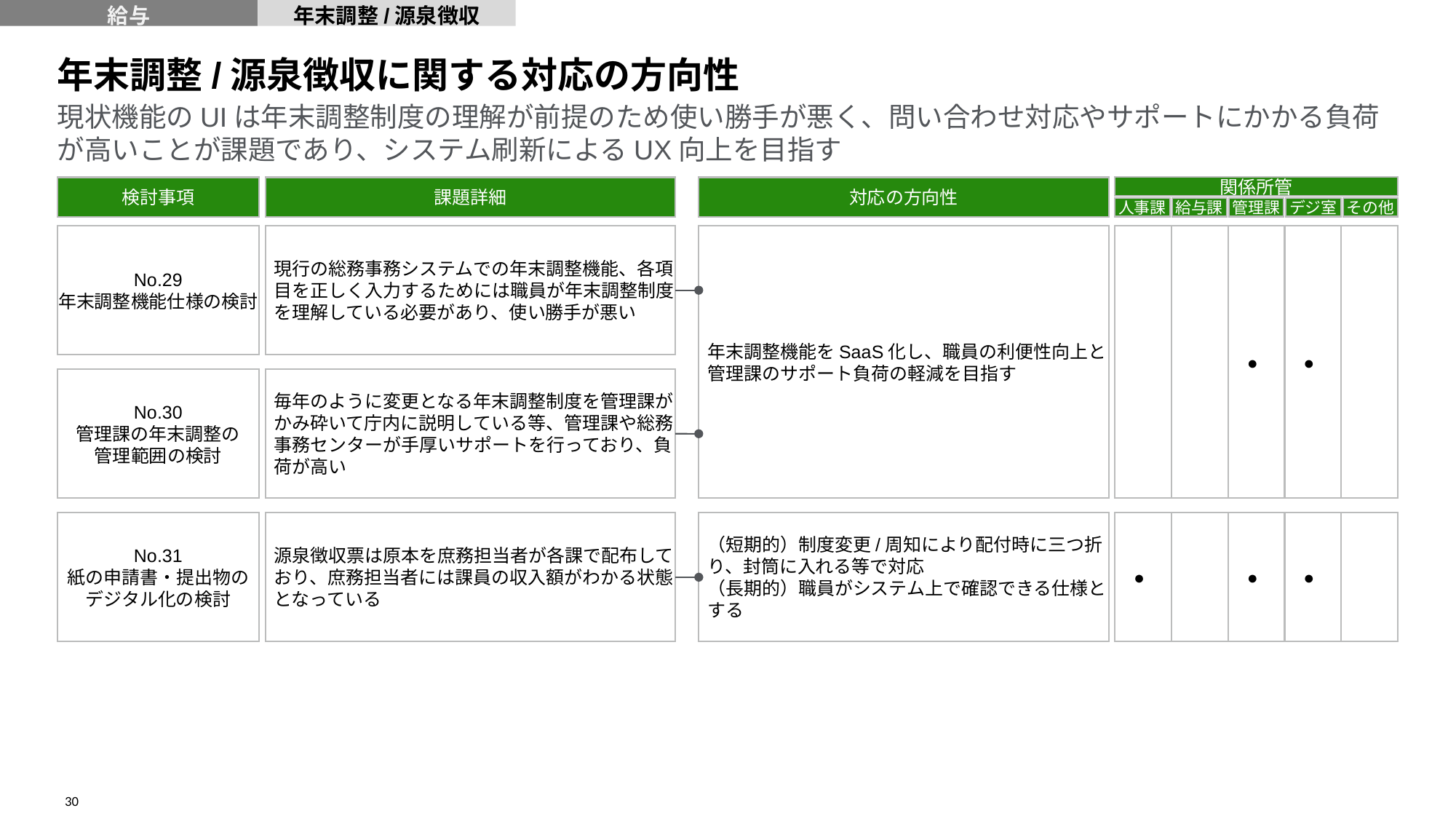

給与
年末調整/源泉徴収
年末調整/源泉徴収に関する対応の方向性
# 現状機能のUIは年末調整制度の理解が前提のため使い勝手が悪く、問い合わせ対応やサポートにかかる負荷が高いことが課題であり、システム刷新によるUX向上を目指す
検討事項
課題詳細
対応の方向性
関係所管
人事課
給与課
管理課
デジ室
その他
No.29
年末調整機能仕様の検討
現行の総務事務システムでの年末調整機能、各項目を正しく入力するためには職員が年末調整制度を理解している必要があり、使い勝手が悪い
年末調整機能をSaaS化し、職員の利便性向上と管理課のサポート負荷の軽減を目指す

●
●

毎年のように変更となる年末調整制度を管理課がかみ砕いて庁内に説明している等、管理課や総務事務センターが手厚いサポートを行っており、負荷が高い
No.30
管理課の年末調整の
管理範囲の検討
●

●
●

No.31
紙の申請書・提出物の
デジタル化の検討
源泉徴収票は原本を庶務担当者が各課で配布しており、庶務担当者には課員の収入額がわかる状態となっている
（短期的）制度変更/周知により配付時に三つ折り、封筒に入れる等で対応
（長期的）職員がシステム上で確認できる仕様とする
30